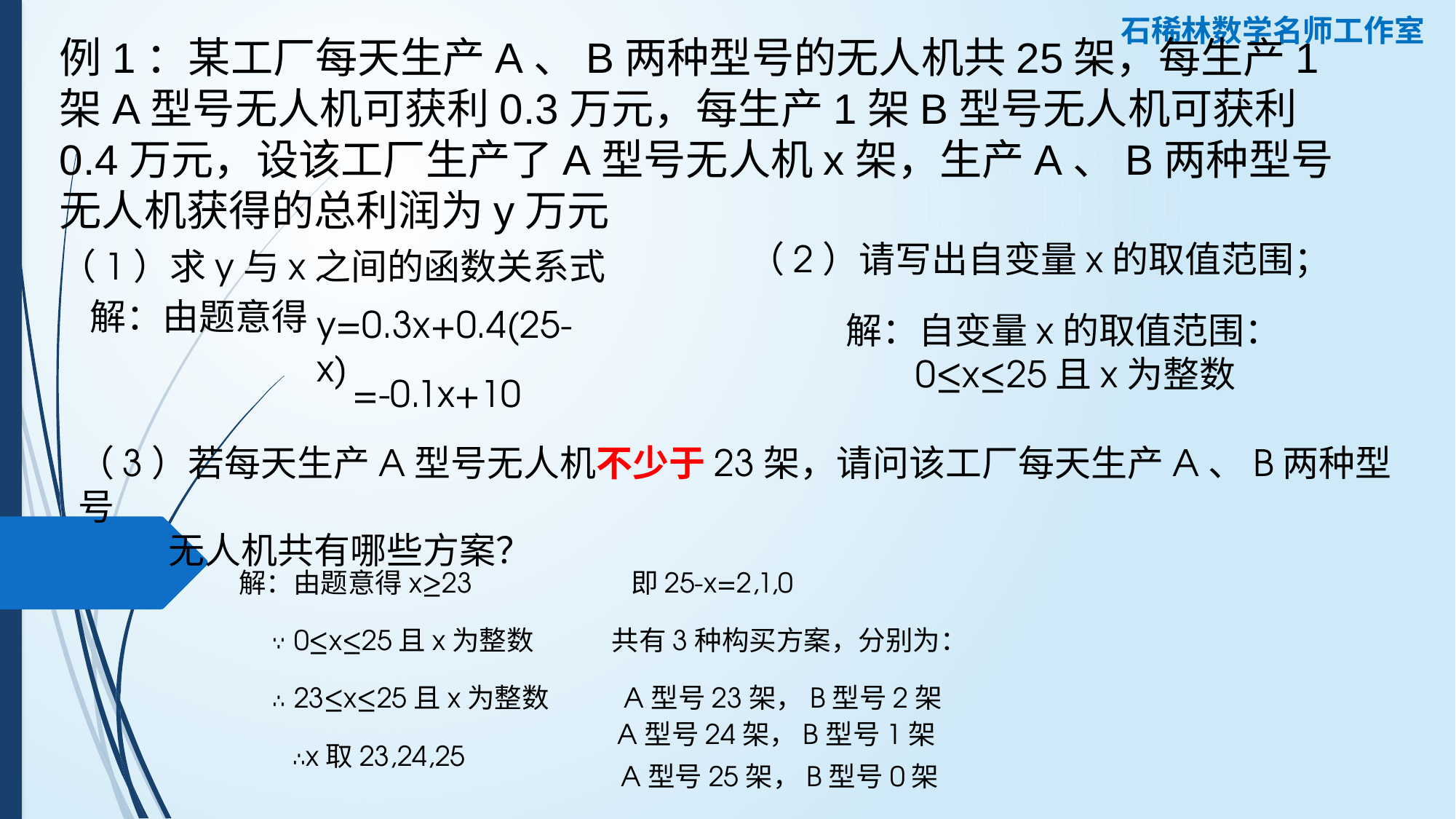

石稀林数学名师工作室
例1：某工厂每天生产A、B两种型号的无人机共25架，每生产1架A型号无人机可获利0.3万元，每生产1架B型号无人机可获利0.4万元，设该工厂生产了A型号无人机x架，生产A、B两种型号无人机获得的总利润为y万元
（2）请写出自变量x的取值范围；
（1）求y与x之间的函数关系式
解：由题意得
y=0.3x+0.4(25-x)
解：自变量x的取值范围：
       0≤x≤25且x为整数
=-0.1x+10
（3）若每天生产A型号无人机不少于23架，请问该工厂每天生产A、B两种型号
          无人机共有哪些方案？
解：由题意得x≥23
即25-x=2,1,0
∵ 0≤x≤25且x为整数

共有3种构买方案，分别为：
∴ 23≤x≤25且x为整数
A型号23架，B型号2架
A型号24架，B型号1架
∴x取23,24,25
A型号25架，B型号0架